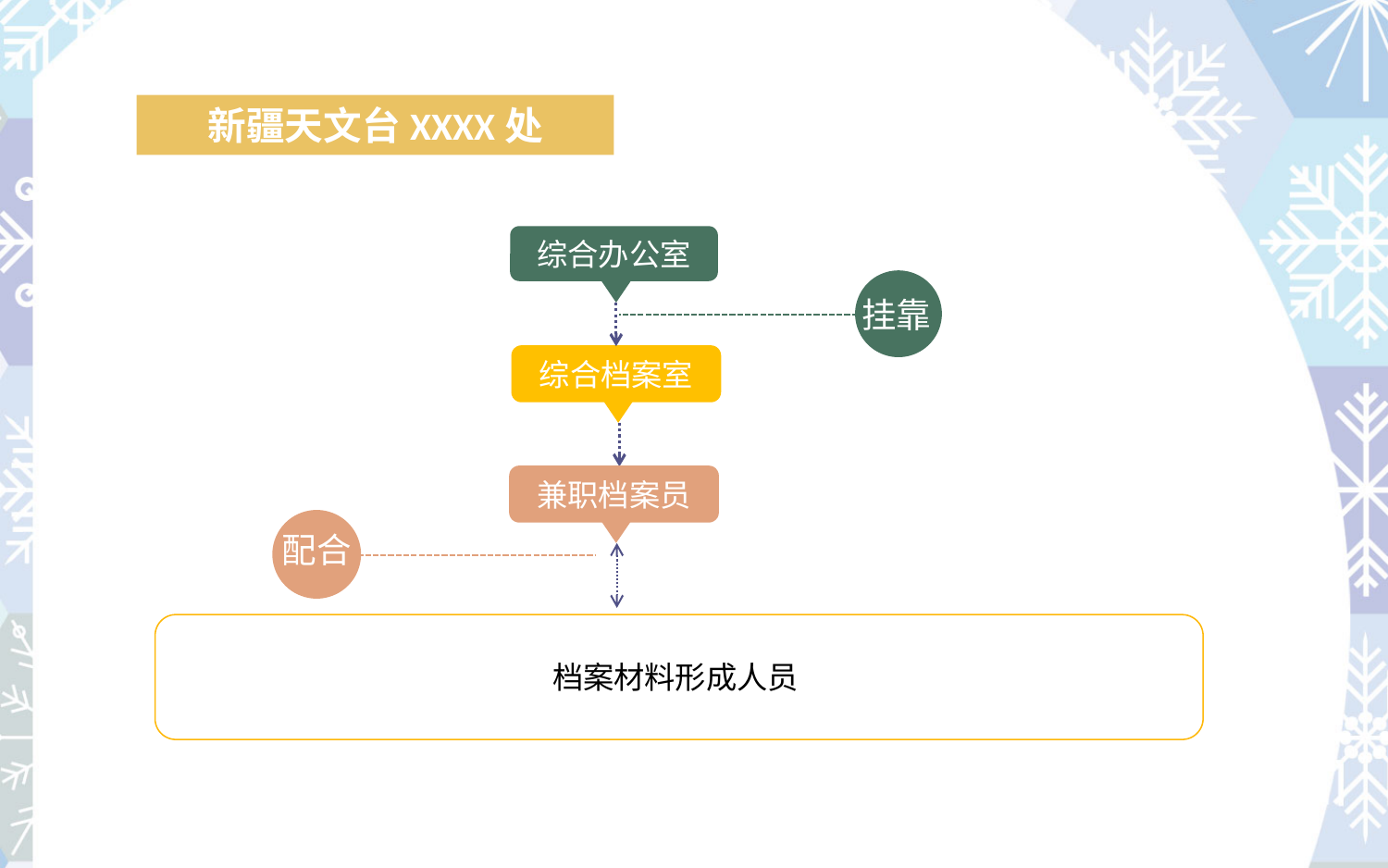

新疆天文台XXXX处

综合办公室

综合档案室

兼职档案员

挂靠

配合
档案材料形成人员